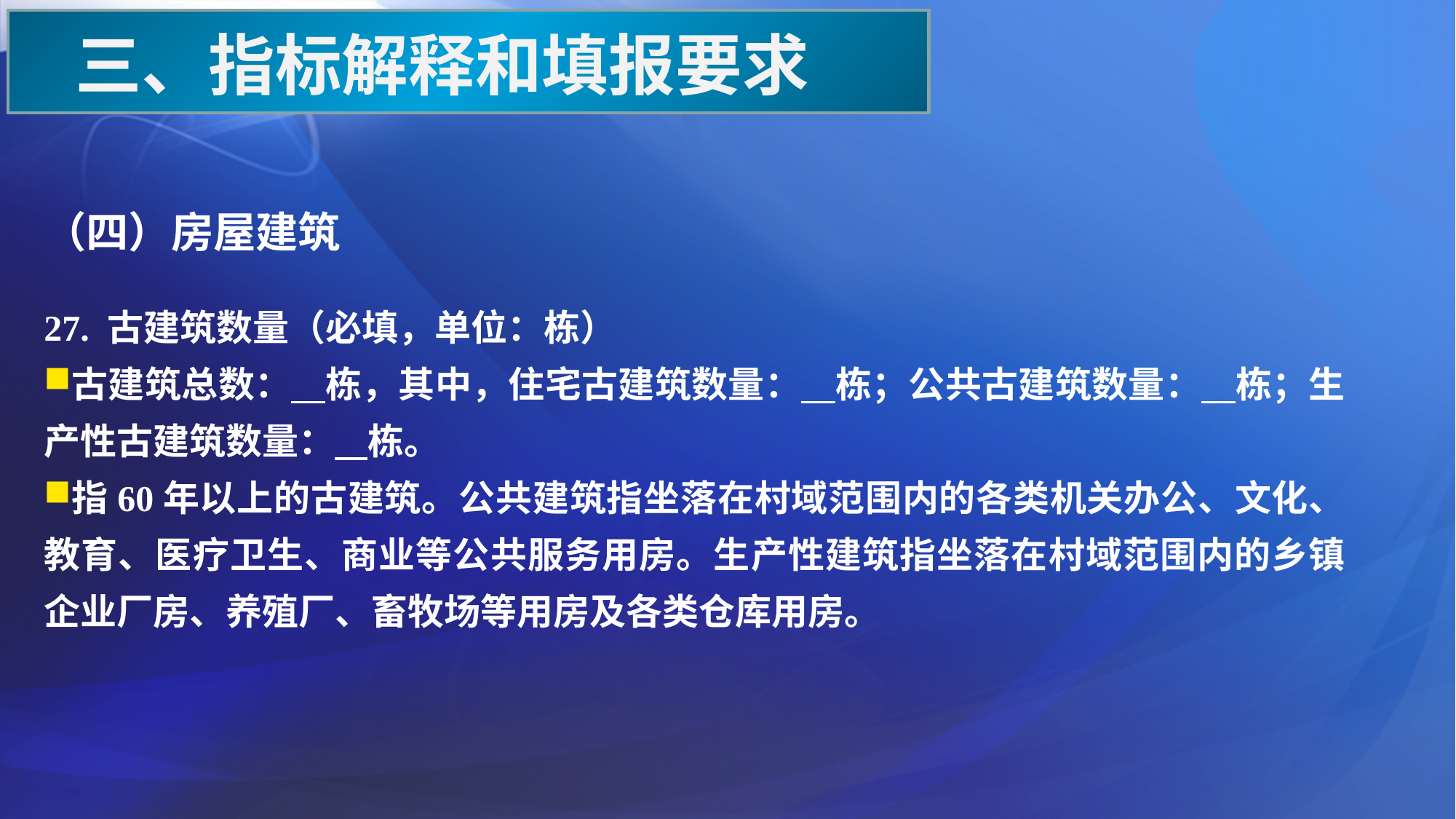

三、指标解释和填报要求
（四）房屋建筑

27. 古建筑数量（必填，单位：栋）
古建筑总数：    栋，其中，住宅古建筑数量：    栋；公共古建筑数量：    栋；生产性古建筑数量：    栋。
指60年以上的古建筑。公共建筑指坐落在村域范围内的各类机关办公、文化、教育、医疗卫生、商业等公共服务用房。生产性建筑指坐落在村域范围内的乡镇企业厂房、养殖厂、畜牧场等用房及各类仓库用房。